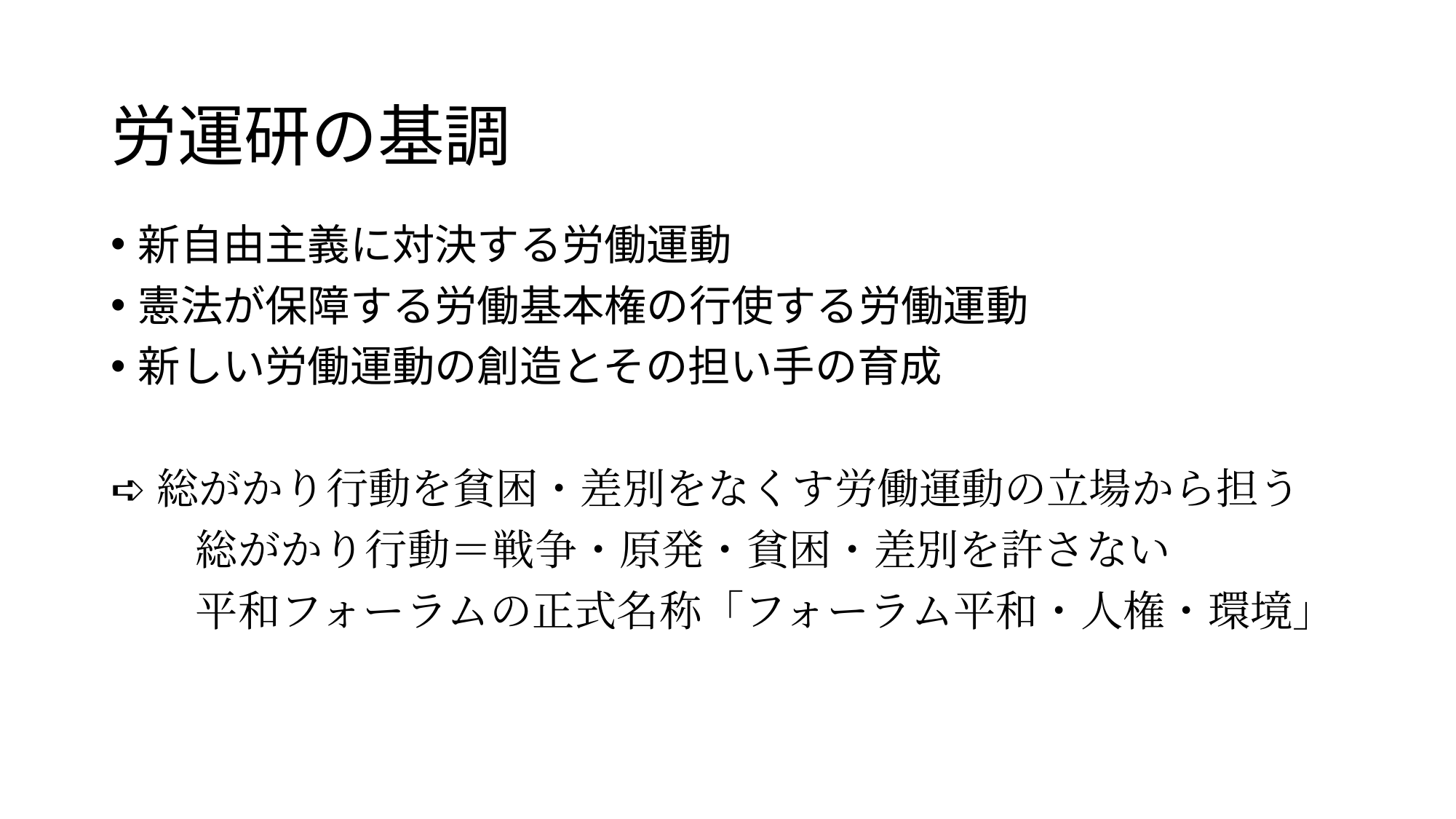

# 労運研の基調
新自由主義に対決する労働運動
憲法が保障する労働基本権の行使する労働運動
新しい労働運動の創造とその担い手の育成

➪総がかり行動を貧困・差別をなくす労働運動の立場から担う
　　総がかり行動＝戦争・原発・貧困・差別を許さない
　　平和フォーラムの正式名称「フォーラム平和・人権・環境」